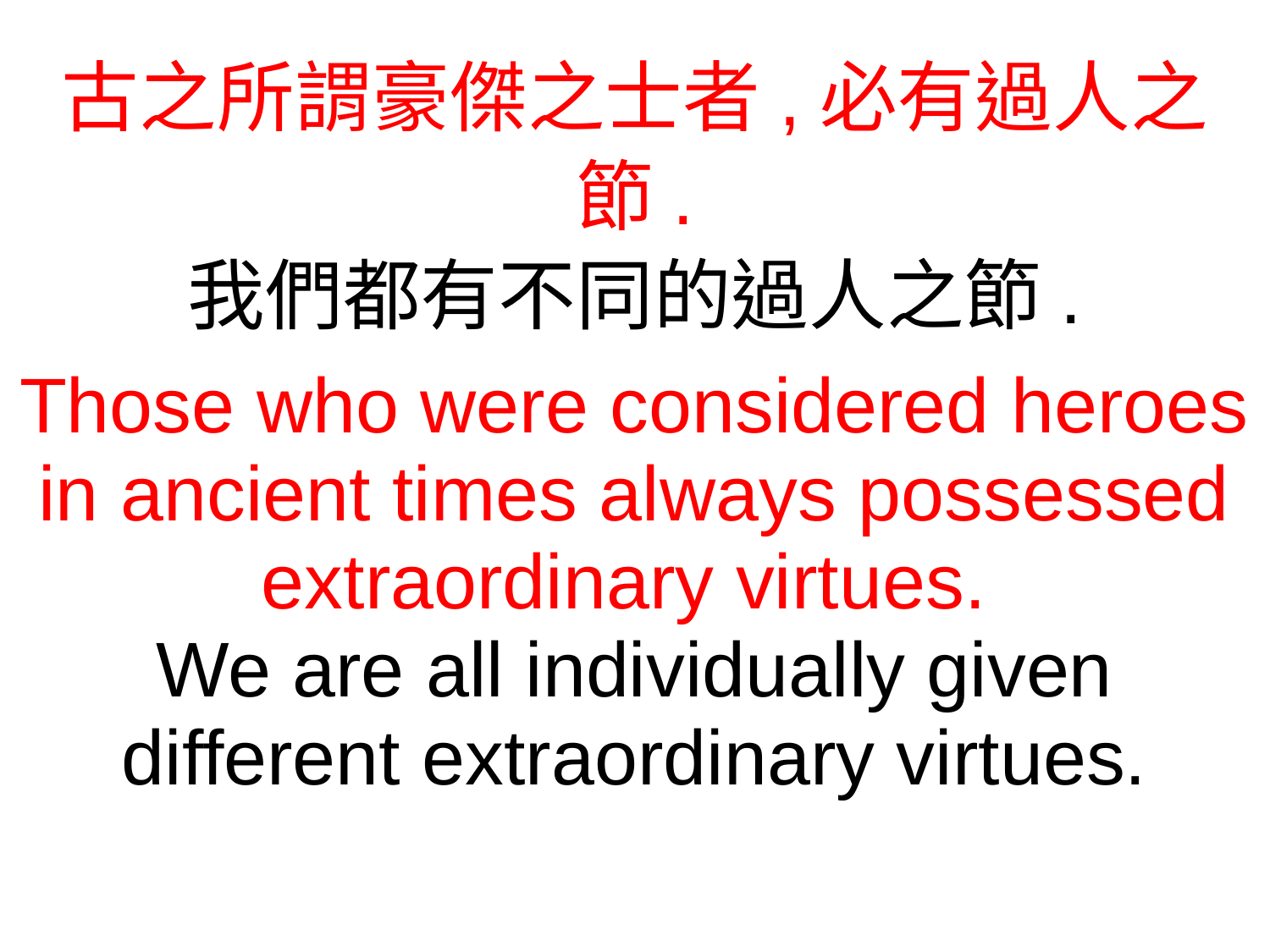

古之所謂豪傑之士者,必有過人之節.
我們都有不同的過人之節.
Those who were considered heroes in ancient times always possessed extraordinary virtues.
We are all individually given different extraordinary virtues.